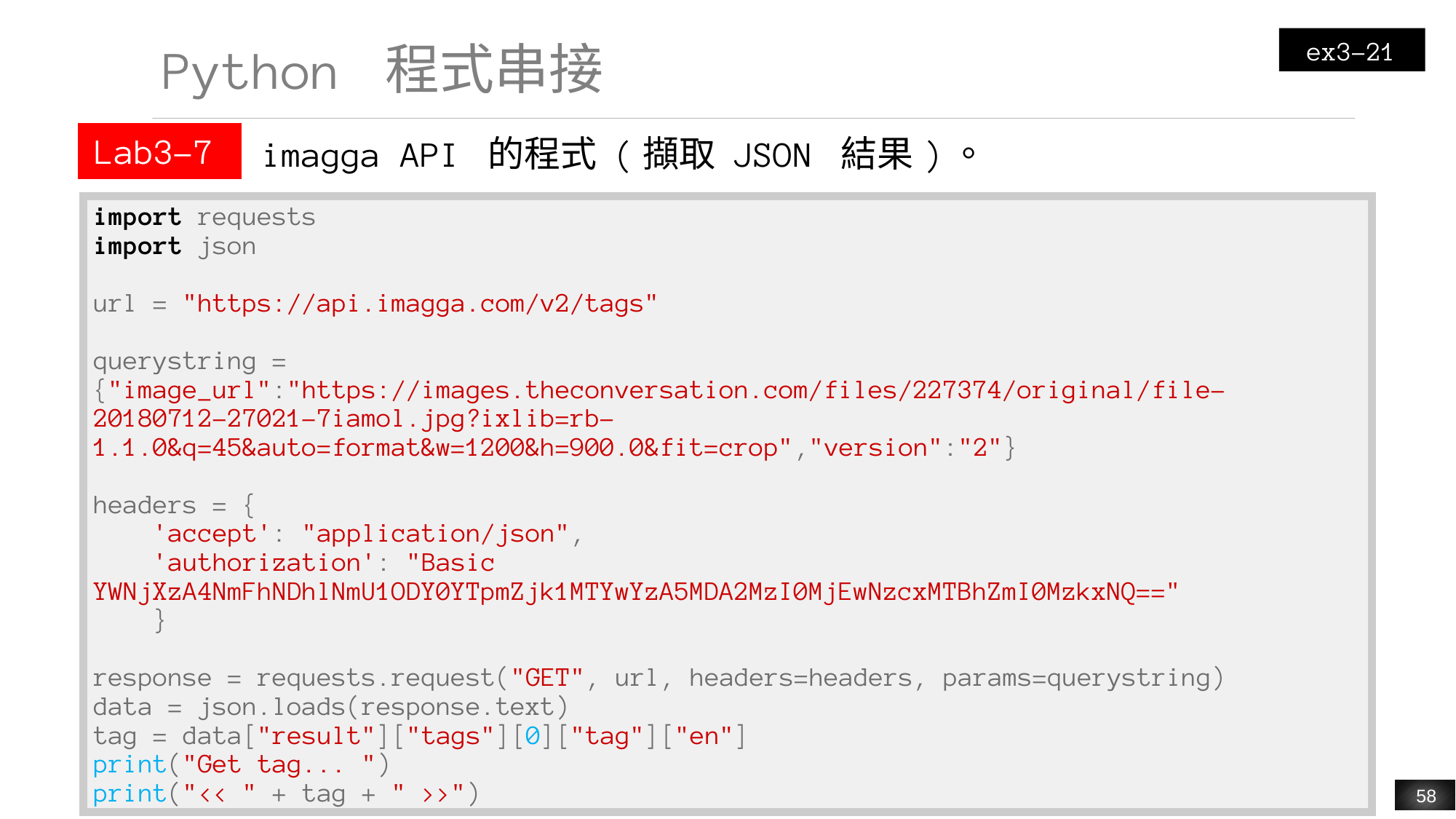

ex3-21
# Python 程式串接
| Lab3-7 | imagga API 的程式 (擷取 JSON 結果)。 |
| --- | --- |
| import requests import json url = "https://api.imagga.com/v2/tags" querystring = {"image\_url":"https://images.theconversation.com/files/227374/original/file-20180712-27021-7iamol.jpg?ixlib=rb-1.1.0&q=45&auto=format&w=1200&h=900.0&fit=crop","version":"2"} headers = { 'accept': "application/json", 'authorization': "Basic YWNjXzA4NmFhNDhlNmU1ODY0YTpmZjk1MTYwYzA5MDA2MzI0MjEwNzcxMTBhZmI0MzkxNQ==" } response = requests.request("GET", url, headers=headers, params=querystring) data = json.loads(response.text) tag = data["result"]["tags"][0]["tag"]["en"] print("Get tag... ") print("<< " + tag + " >>") |
| --- |